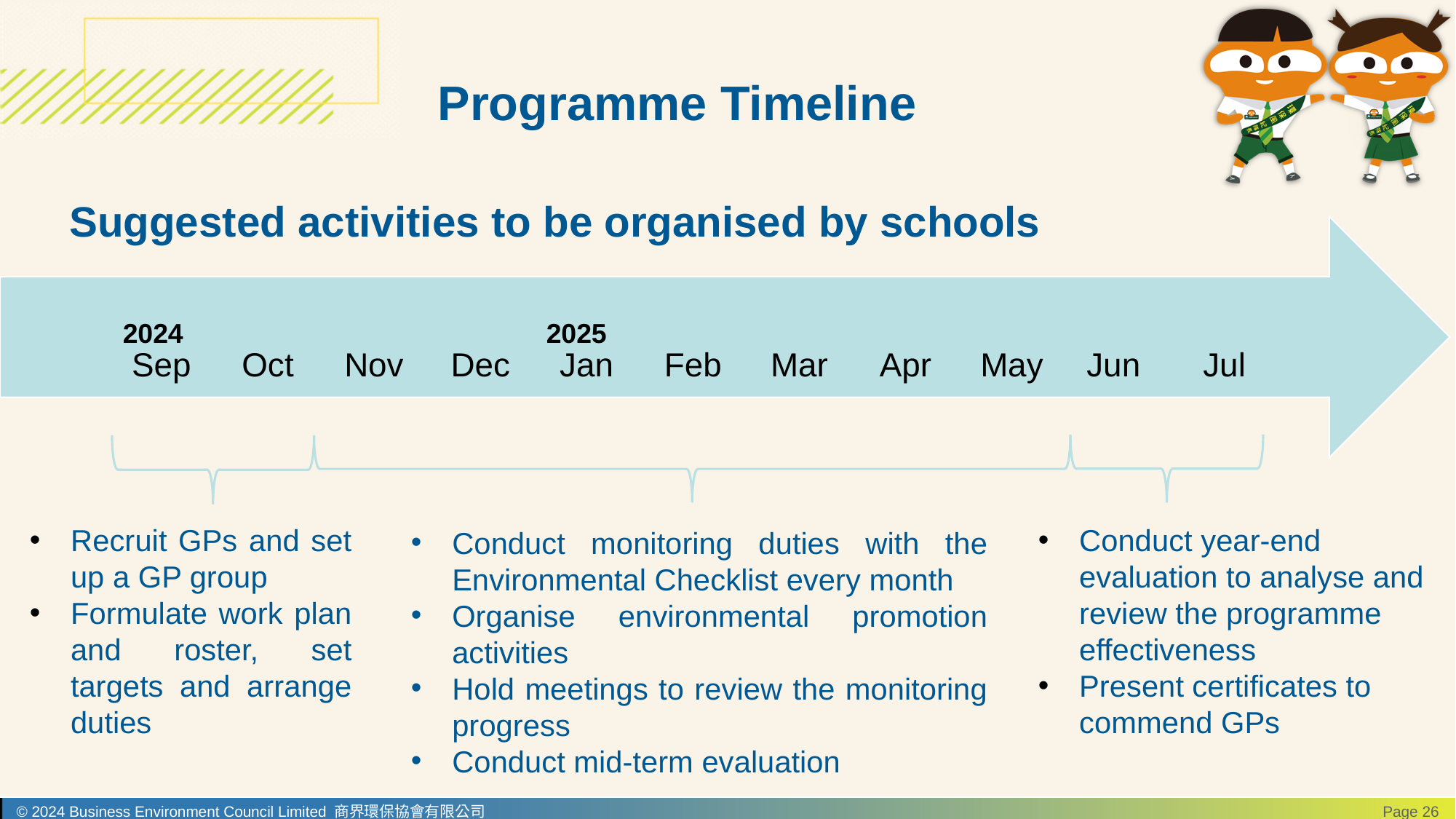

# Programme Timeline

Suggested activities to be organised by schools

Jul

Jun

May

Apr

Mar

Feb

Jan

Dec

Nov

Oct

Sep
2024
2025

Conduct year-end evaluation to analyse and review the programme effectiveness
Present certificates to commend GPs
Recruit GPs and set up a GP group
Formulate work plan and roster, set targets and arrange duties
Conduct monitoring duties with the Environmental Checklist every month
Organise environmental promotion activities
Hold meetings to review the monitoring progress
Conduct mid-term evaluation
© 2024 Business Environment Council Limited 商界環保協會有限公司
Page 26